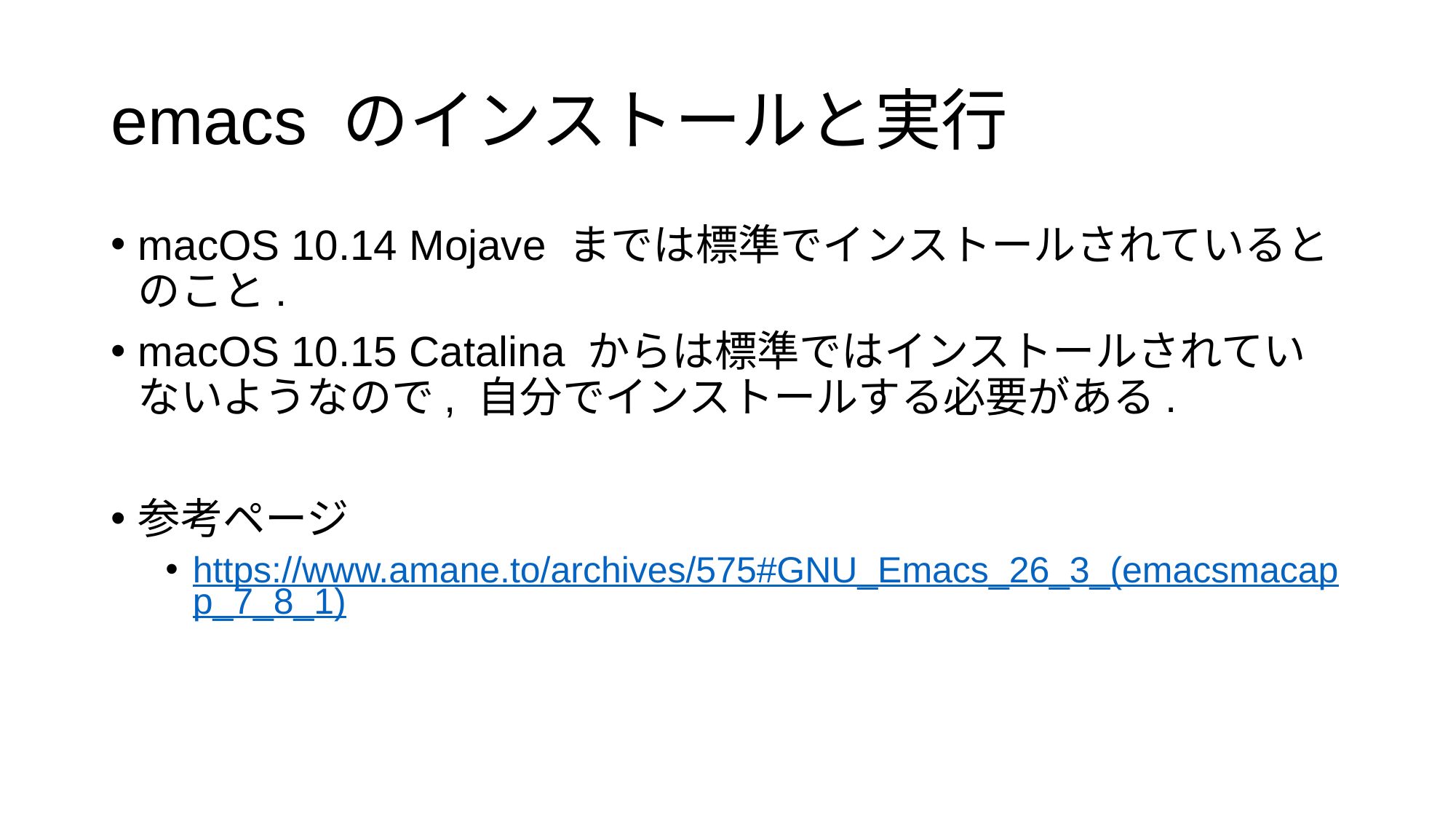

# emacs のインストールと実行
macOS 10.14 Mojave までは標準でインストールされているとのこと.
macOS 10.15 Catalina からは標準ではインストールされていないようなので, 自分でインストールする必要がある.

参考ページ
https://www.amane.to/archives/575#GNU_Emacs_26_3_(emacsmacapp_7_8_1)